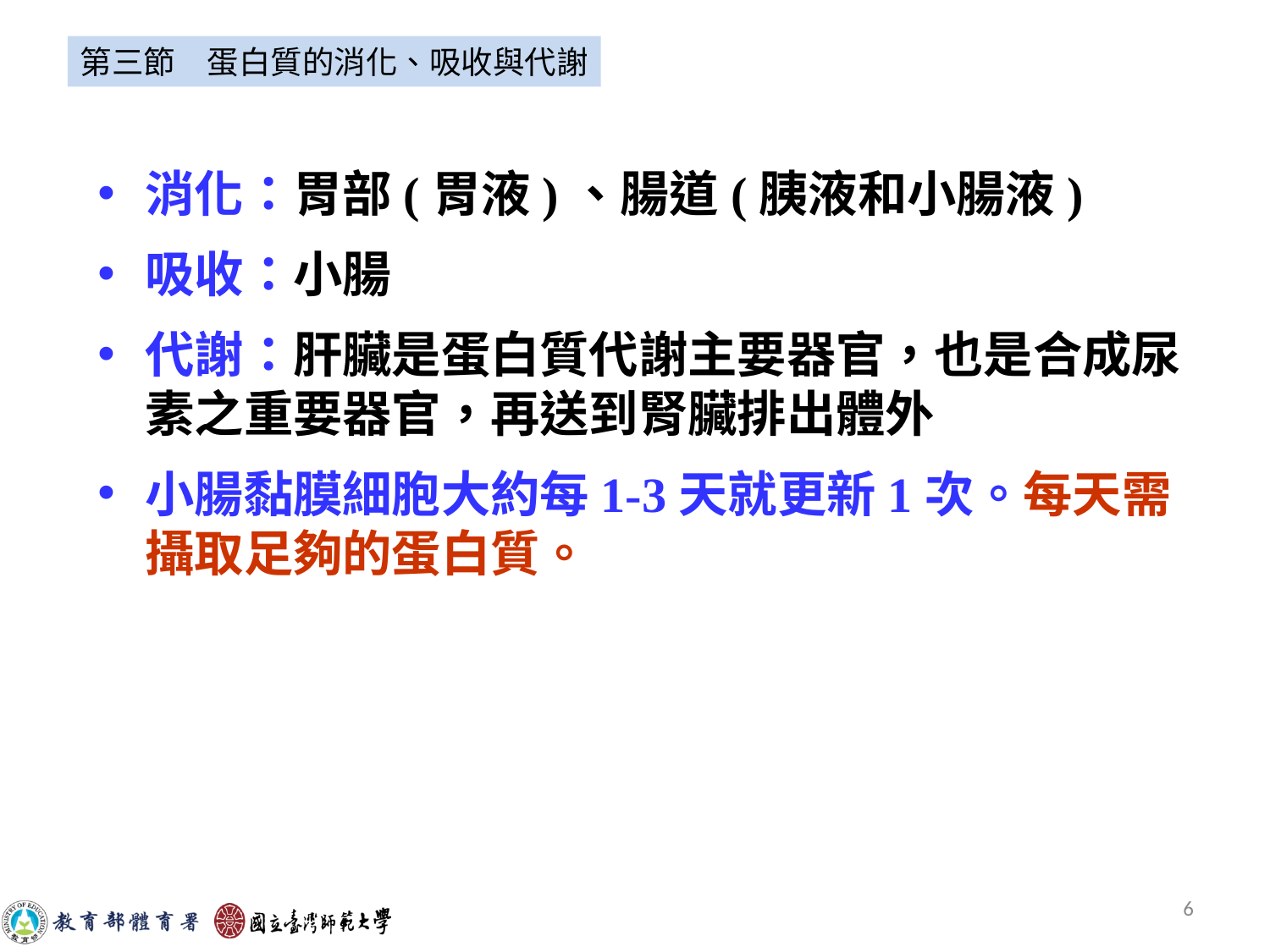

第三節　蛋白質的消化、吸收與代謝
#
消化：胃部(胃液)、腸道(胰液和小腸液)
吸收：小腸
代謝：肝臟是蛋白質代謝主要器官，也是合成尿素之重要器官，再送到腎臟排出體外
小腸黏膜細胞大約每1-3天就更新1次。每天需攝取足夠的蛋白質。

6